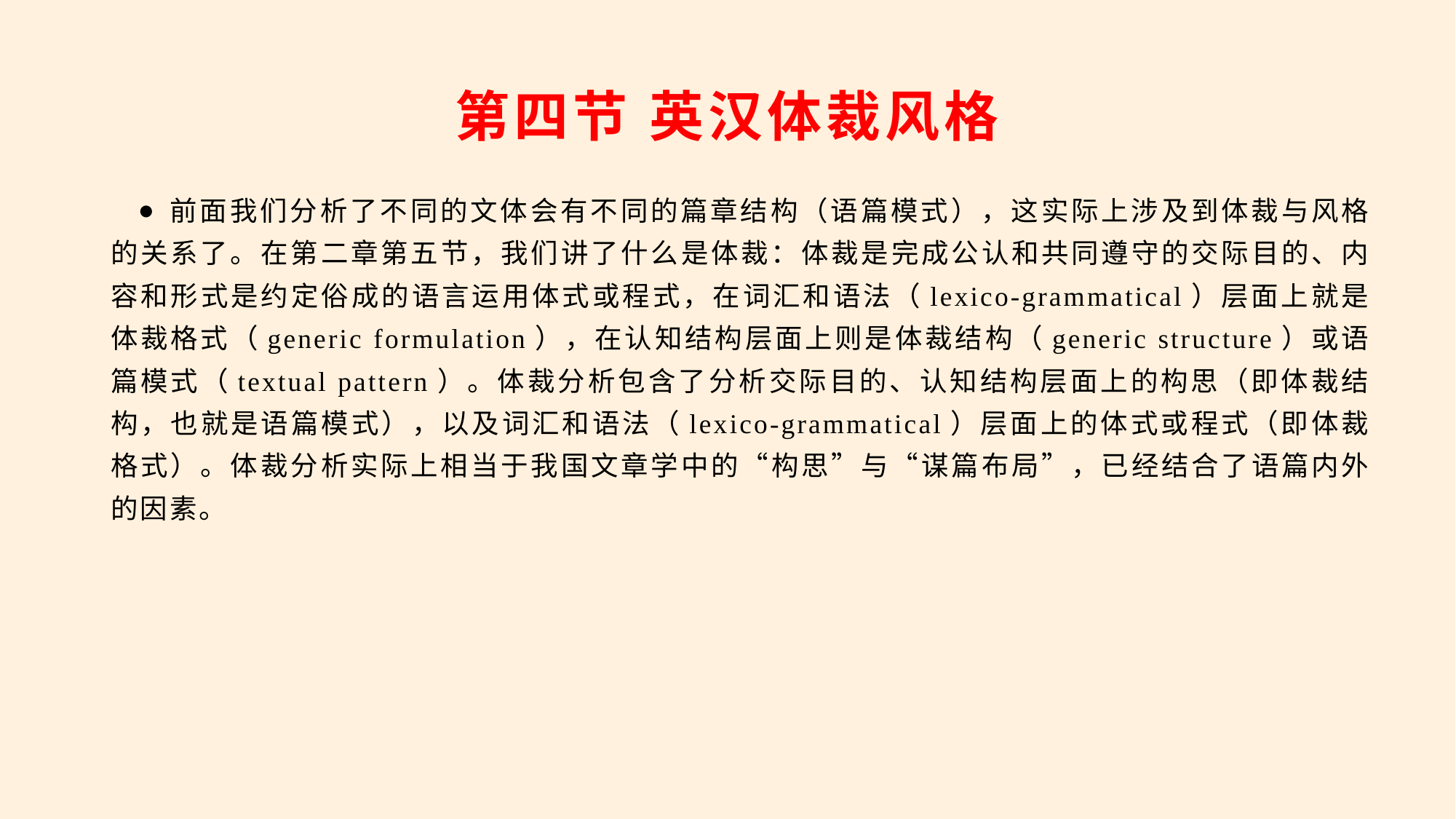

# 第四节 英汉体裁风格
 前面我们分析了不同的文体会有不同的篇章结构（语篇模式），这实际上涉及到体裁与风格的关系了。在第二章第五节，我们讲了什么是体裁：体裁是完成公认和共同遵守的交际目的、内容和形式是约定俗成的语言运用体式或程式，在词汇和语法（lexico-grammatical）层面上就是体裁格式（generic formulation），在认知结构层面上则是体裁结构（generic structure）或语篇模式（textual pattern）。体裁分析包含了分析交际目的、认知结构层面上的构思（即体裁结构，也就是语篇模式），以及词汇和语法（lexico-grammatical）层面上的体式或程式（即体裁格式）。体裁分析实际上相当于我国文章学中的“构思”与“谋篇布局”，已经结合了语篇内外的因素。